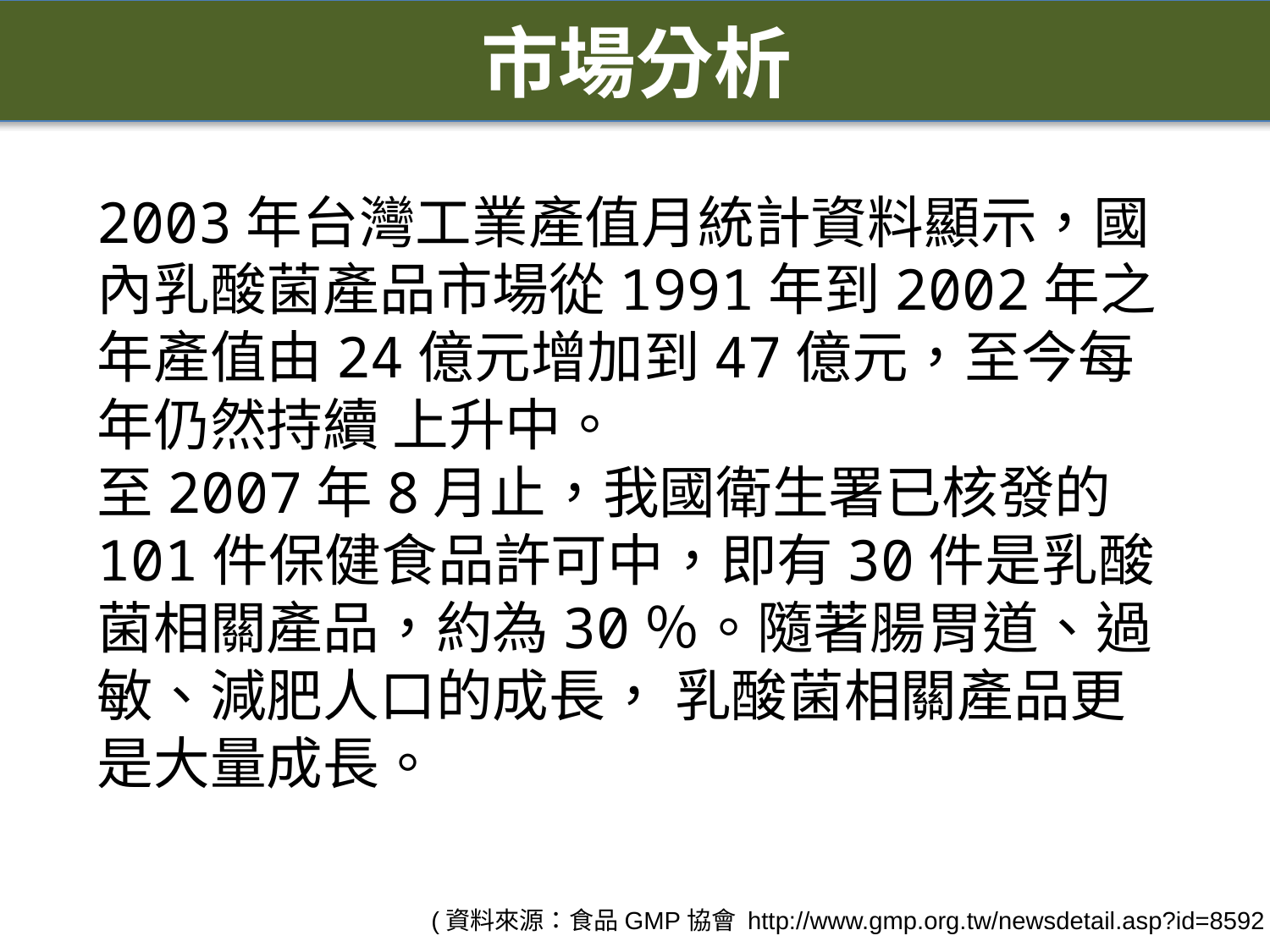

市場分析
2003年台灣工業產值月統計資料顯示，國內乳酸菌產品市場從1991年到2002年之年產值由24億元增加到47億元，至今每年仍然持續 上升中。
至2007年8月止，我國衛生署已核發的101件保健食品許可中，即有30件是乳酸菌相關產品，約為30％。隨著腸胃道、過敏、減肥人口的成長， 乳酸菌相關產品更是大量成長。
(資料來源：食品GMP協會 http://www.gmp.org.tw/newsdetail.asp?id=8592